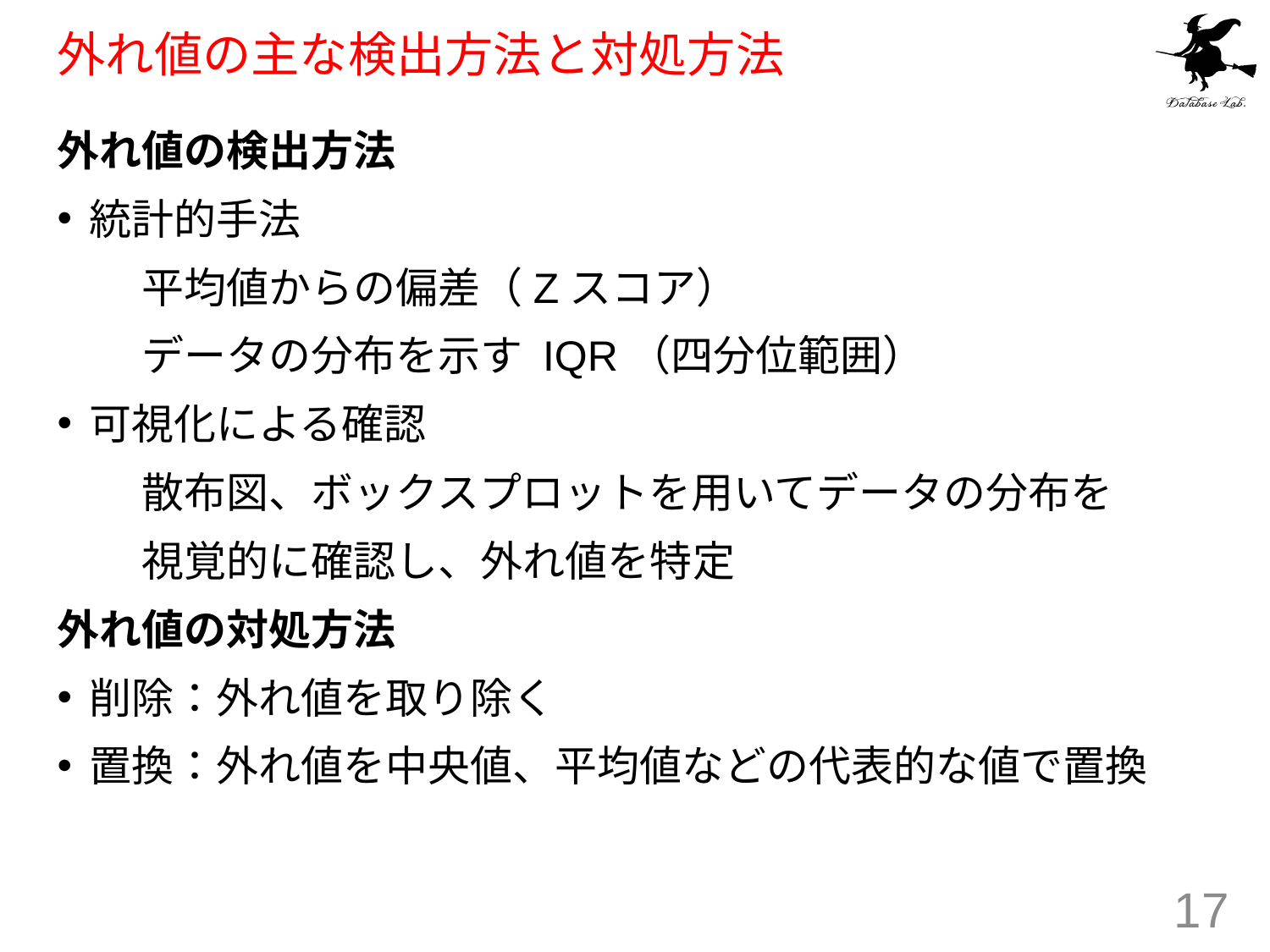

# 外れ値の主な検出方法と対処方法
外れ値の検出方法
統計的手法
　　平均値からの偏差（Zスコア）
　　データの分布を示す IQR（四分位範囲）
可視化による確認
　　散布図、ボックスプロットを用いてデータの分布を
　　視覚的に確認し、外れ値を特定
外れ値の対処方法
削除：外れ値を取り除く
置換：外れ値を中央値、平均値などの代表的な値で置換

17